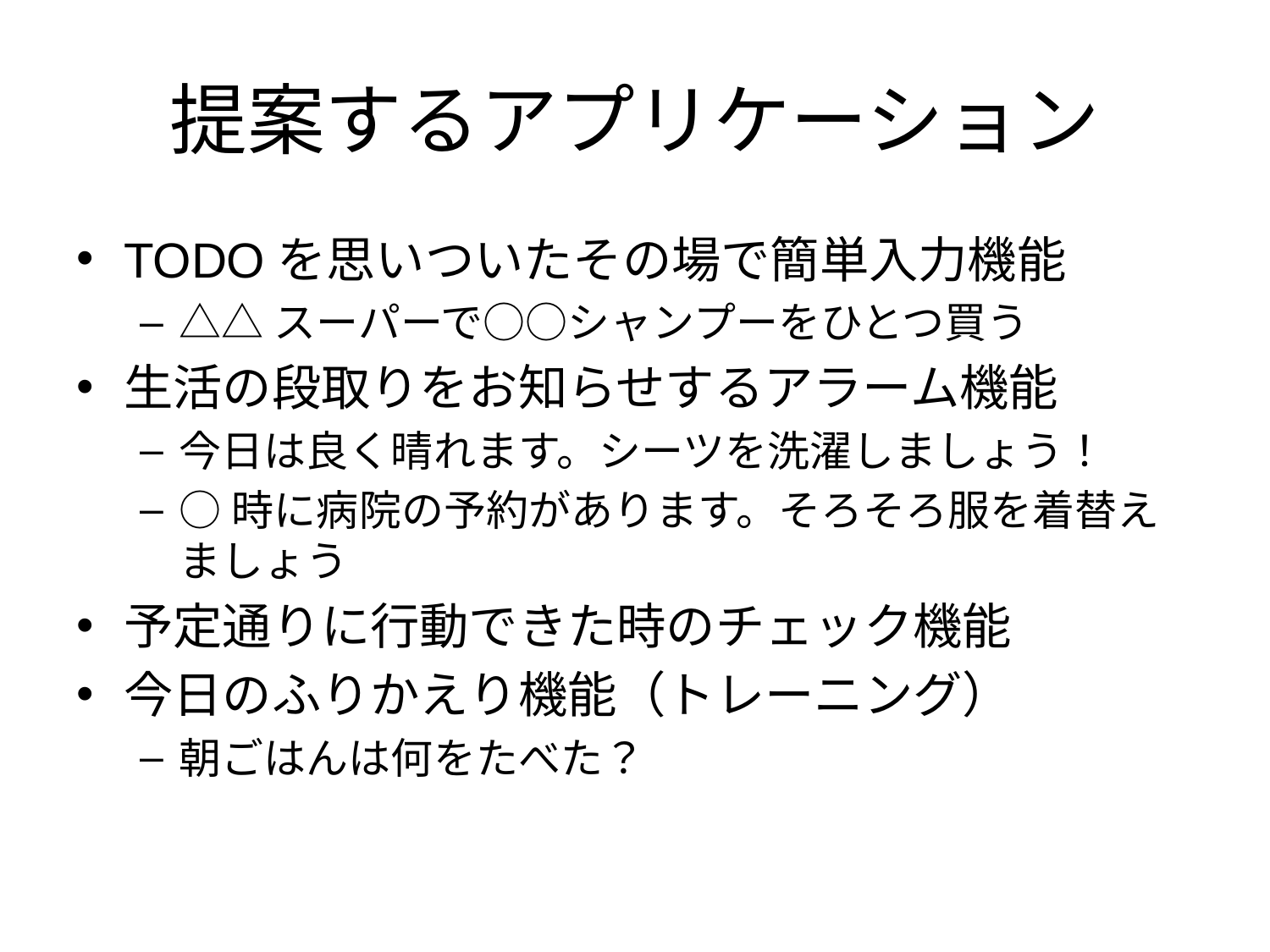

# 提案するアプリケーション
TODOを思いついたその場で簡単入力機能
△△スーパーで○○シャンプーをひとつ買う
生活の段取りをお知らせするアラーム機能
今日は良く晴れます。シーツを洗濯しましょう！
○時に病院の予約があります。そろそろ服を着替えましょう
予定通りに行動できた時のチェック機能
今日のふりかえり機能（トレーニング）
朝ごはんは何をたべた？